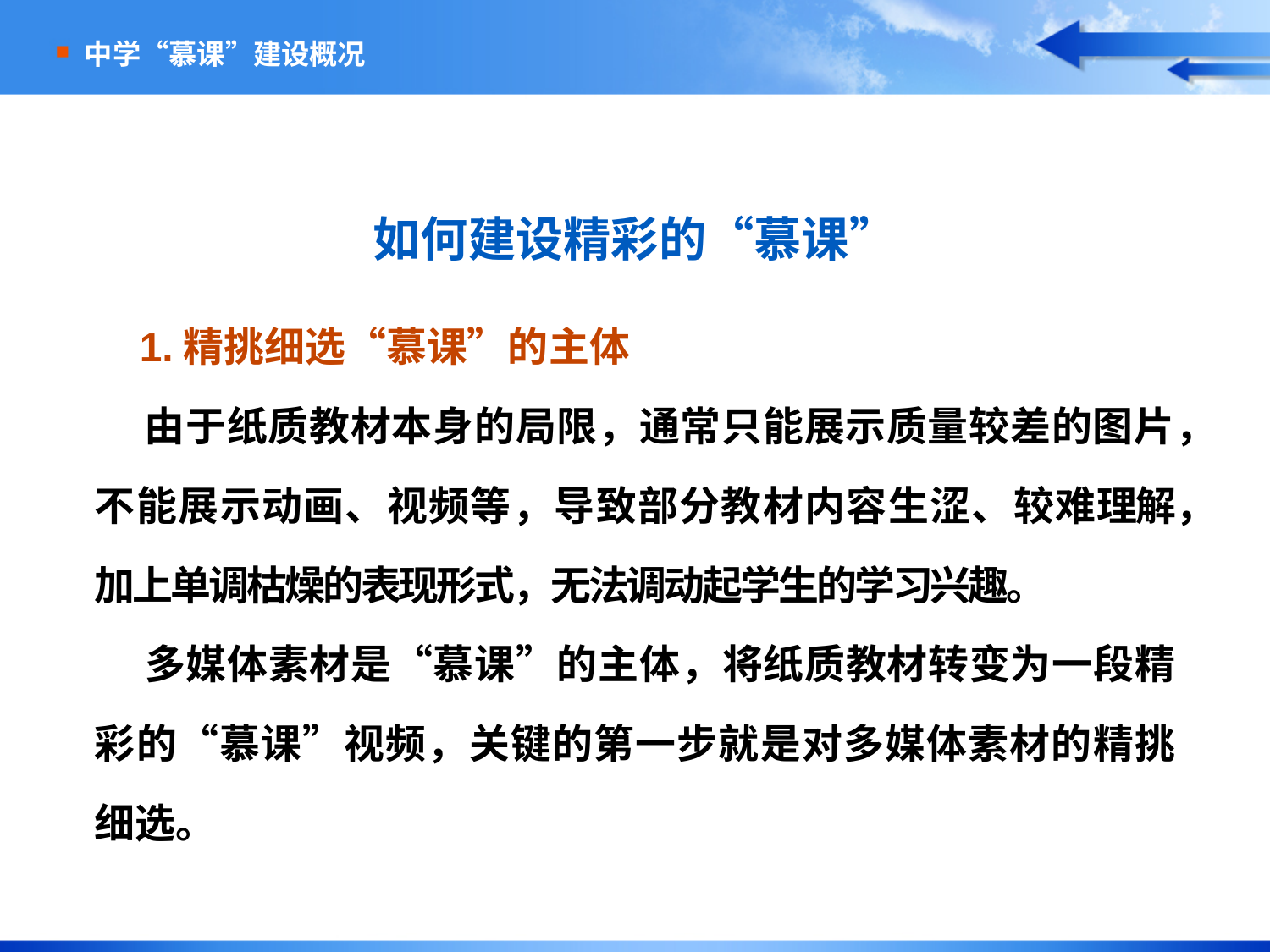

中学“慕课”建设概况
如何建设精彩的“慕课”
    1.精挑细选“慕课”的主体
    由于纸质教材本身的局限，通常只能展示质量较差的图片，不能展示动画、视频等，导致部分教材内容生涩、较难理解，加上单调枯燥的表现形式，无法调动起学生的学习兴趣。
    多媒体素材是“慕课”的主体，将纸质教材转变为一段精彩的“慕课”视频，关键的第一步就是对多媒体素材的精挑细选。